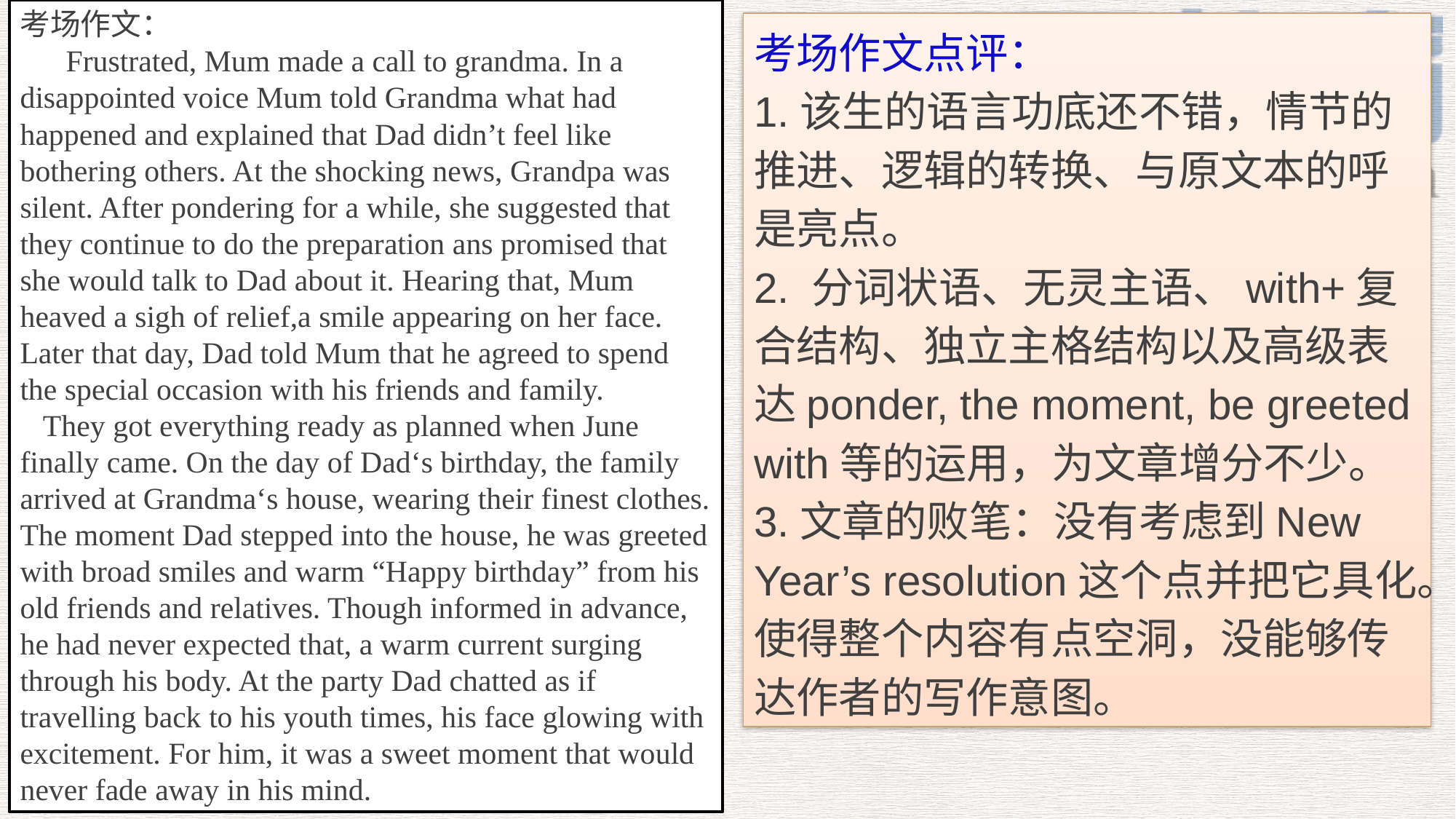

考场作文：
      Frustrated, Mum made a call to grandma. In a disappointed voice Mum told Grandma what had happened and explained that Dad didn’t feel like bothering others. At the shocking news, Grandpa was silent. After pondering for a while, she suggested that they continue to do the preparation ans promised that she would talk to Dad about it. Hearing that, Mum heaved a sigh of relief,a smile appearing on her face. Later that day, Dad told Mum that he agreed to spend the special occasion with his friends and family.
   They got everything ready as planned when June finally came. On the day of Dad‘s birthday, the family arrived at Grandma‘s house, wearing their finest clothes. The moment Dad stepped into the house, he was greeted with broad smiles and warm “Happy birthday” from his old friends and relatives. Though informed in advance, he had never expected that, a warm current surging through his body. At the party Dad chatted as if travelling back to his youth times, his face glowing with excitement. For him, it was a sweet moment that would never fade away in his mind.
考场作文点评：
1.该生的语言功底还不错，情节的推进、逻辑的转换、与原文本的呼是亮点。
2. 分词状语、无灵主语、with+复合结构、独立主格结构以及高级表达ponder, the moment, be greeted with等的运用，为文章增分不少。
3.文章的败笔：没有考虑到New Year’s resolution这个点并把它具化。使得整个内容有点空洞，没能够传达作者的写作意图。